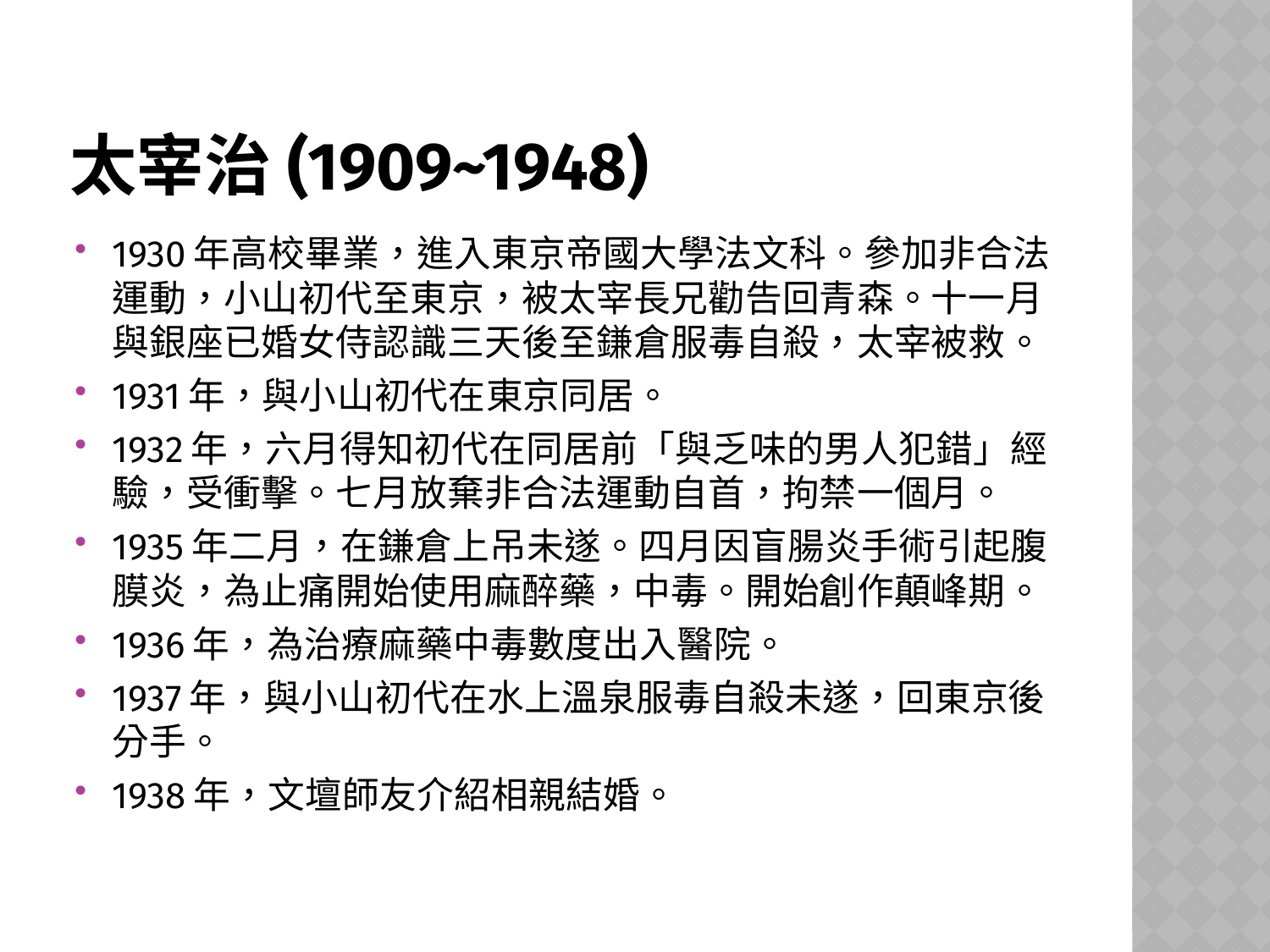

# 太宰治(1909~1948)
1930年高校畢業，進入東京帝國大學法文科。參加非合法運動，小山初代至東京，被太宰長兄勸告回青森。十一月與銀座已婚女侍認識三天後至鎌倉服毒自殺，太宰被救。
1931年，與小山初代在東京同居。
1932年，六月得知初代在同居前「與乏味的男人犯錯」經驗，受衝擊。七月放棄非合法運動自首，拘禁一個月。
1935年二月，在鎌倉上吊未遂。四月因盲腸炎手術引起腹膜炎，為止痛開始使用麻醉藥，中毒。開始創作顛峰期。
1936年，為治療麻藥中毒數度出入醫院。
1937年，與小山初代在水上溫泉服毒自殺未遂，回東京後分手。
1938年，文壇師友介紹相親結婚。